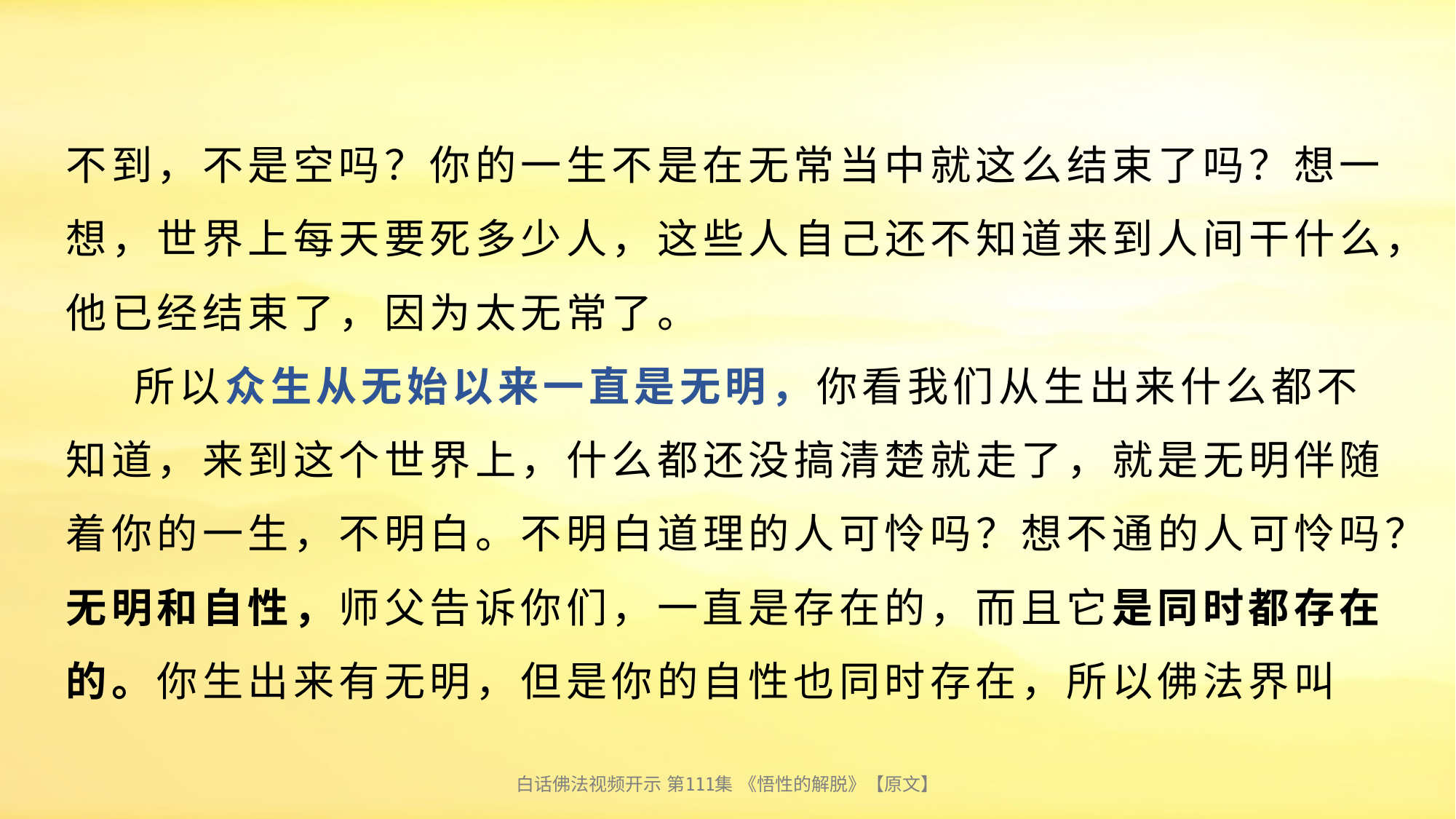

# 不到，不是空吗？你的一生不是在无常当中就这么结束了吗？想一想，世界上每天要死多少人，这些人自己还不知道来到人间干什么，他已经结束了，因为太无常了。 所以众生从无始以来一直是无明，你看我们从生出来什么都不知道，来到这个世界上，什么都还没搞清楚就走了，就是无明伴随着你的一生，不明白。不明白道理的人可怜吗？想不通的人可怜吗？无明和自性，师父告诉你们，一直是存在的，而且它是同时都存在的。你生出来有无明，但是你的自性也同时存在，所以佛法界叫
白话佛法视频开示 第111集 《悟性的解脱》【原文】